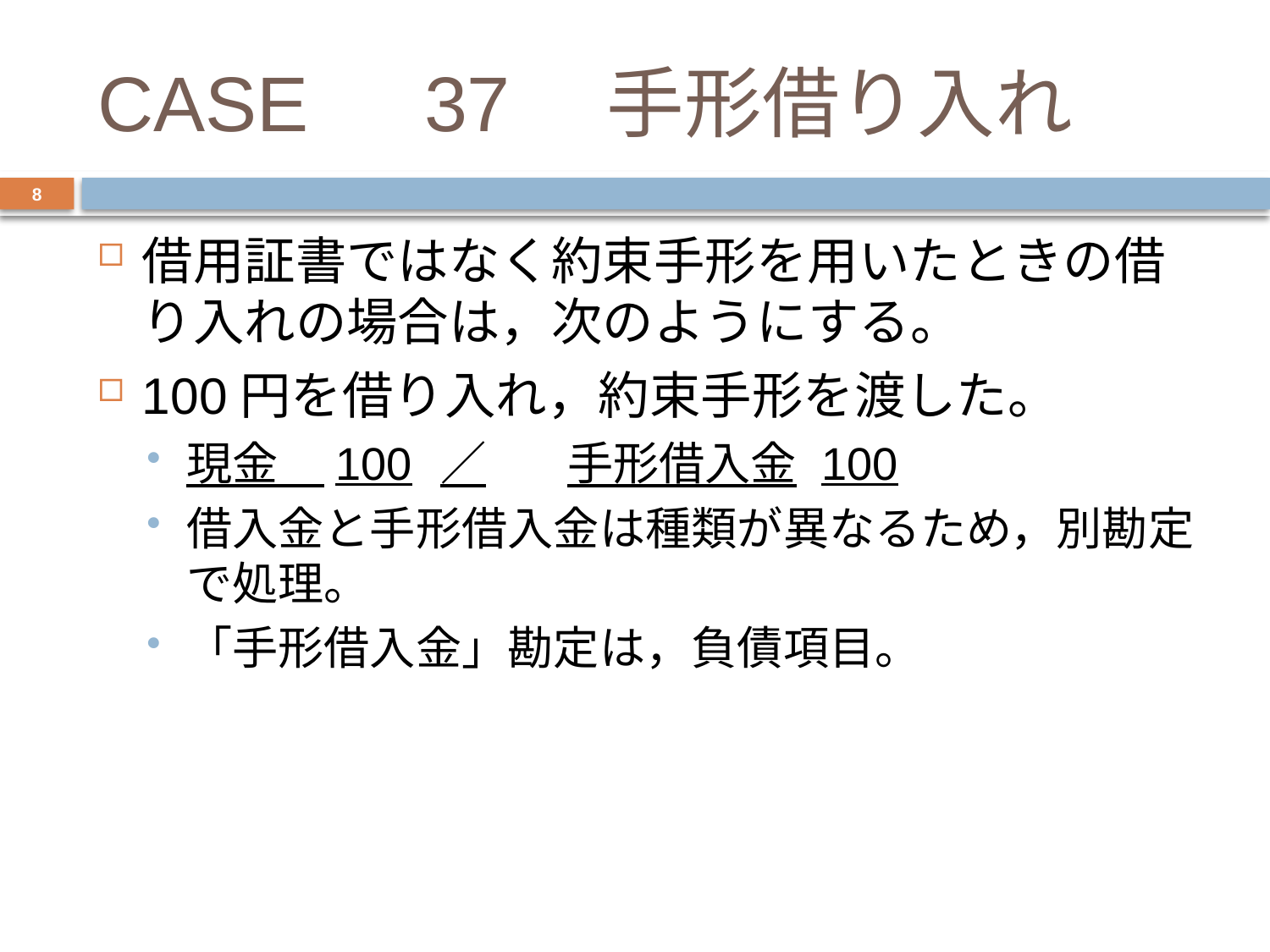

# CASE　37　手形借り入れ
8
借用証書ではなく約束手形を用いたときの借り入れの場合は，次のようにする。
100円を借り入れ，約束手形を渡した。
現金　100	／	手形借入金	100
借入金と手形借入金は種類が異なるため，別勘定で処理。
「手形借入金」勘定は，負債項目。